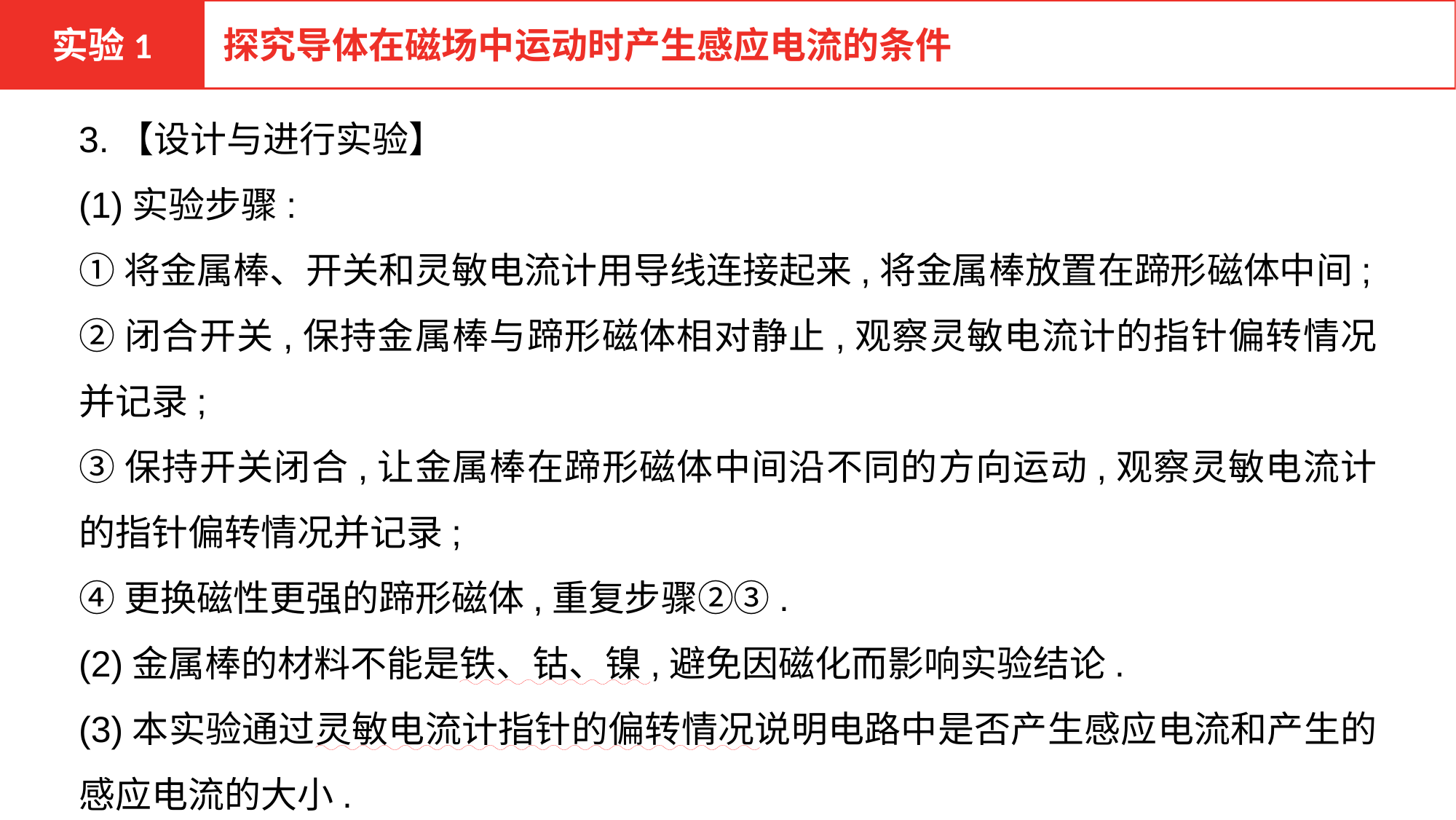

实验1
探究导体在磁场中运动时产生感应电流的条件
3.【设计与进行实验】
(1)实验步骤:
①将金属棒、开关和灵敏电流计用导线连接起来,将金属棒放置在蹄形磁体中间;
②闭合开关,保持金属棒与蹄形磁体相对静止,观察灵敏电流计的指针偏转情况并记录;
③保持开关闭合,让金属棒在蹄形磁体中间沿不同的方向运动,观察灵敏电流计的指针偏转情况并记录;
④更换磁性更强的蹄形磁体,重复步骤②③.
(2)金属棒的材料不能是铁、钴、镍,避免因磁化而影响实验结论.
(3)本实验通过灵敏电流计指针的偏转情况说明电路中是否产生感应电流和产生的感应电流的大小.